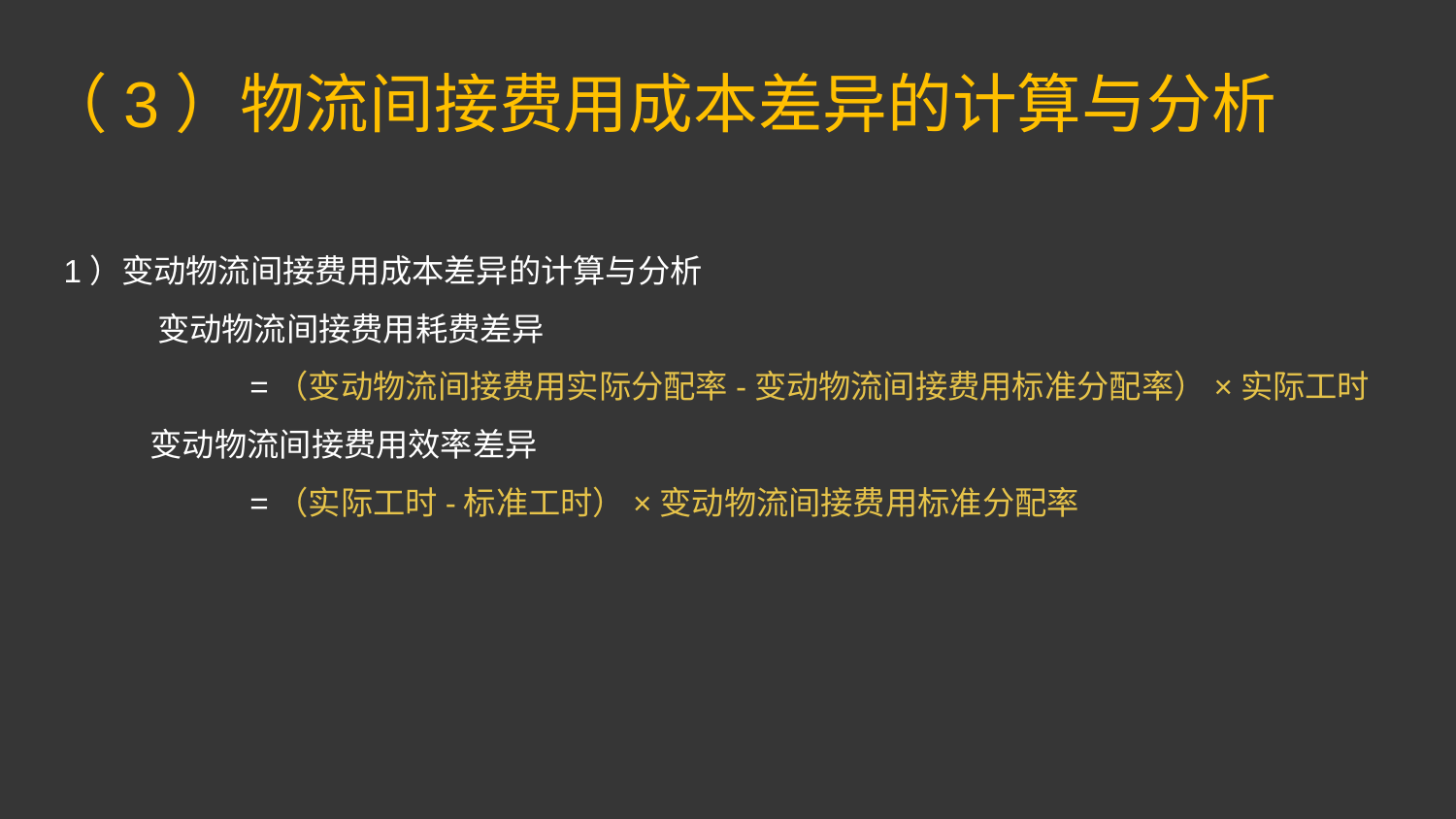

（3）物流间接费用成本差异的计算与分析
1）变动物流间接费用成本差异的计算与分析
      变动物流间接费用耗费差异
                =（变动物流间接费用实际分配率-变动物流间接费用标准分配率）×实际工时
     变动物流间接费用效率差异
                =（实际工时-标准工时）×变动物流间接费用标准分配率